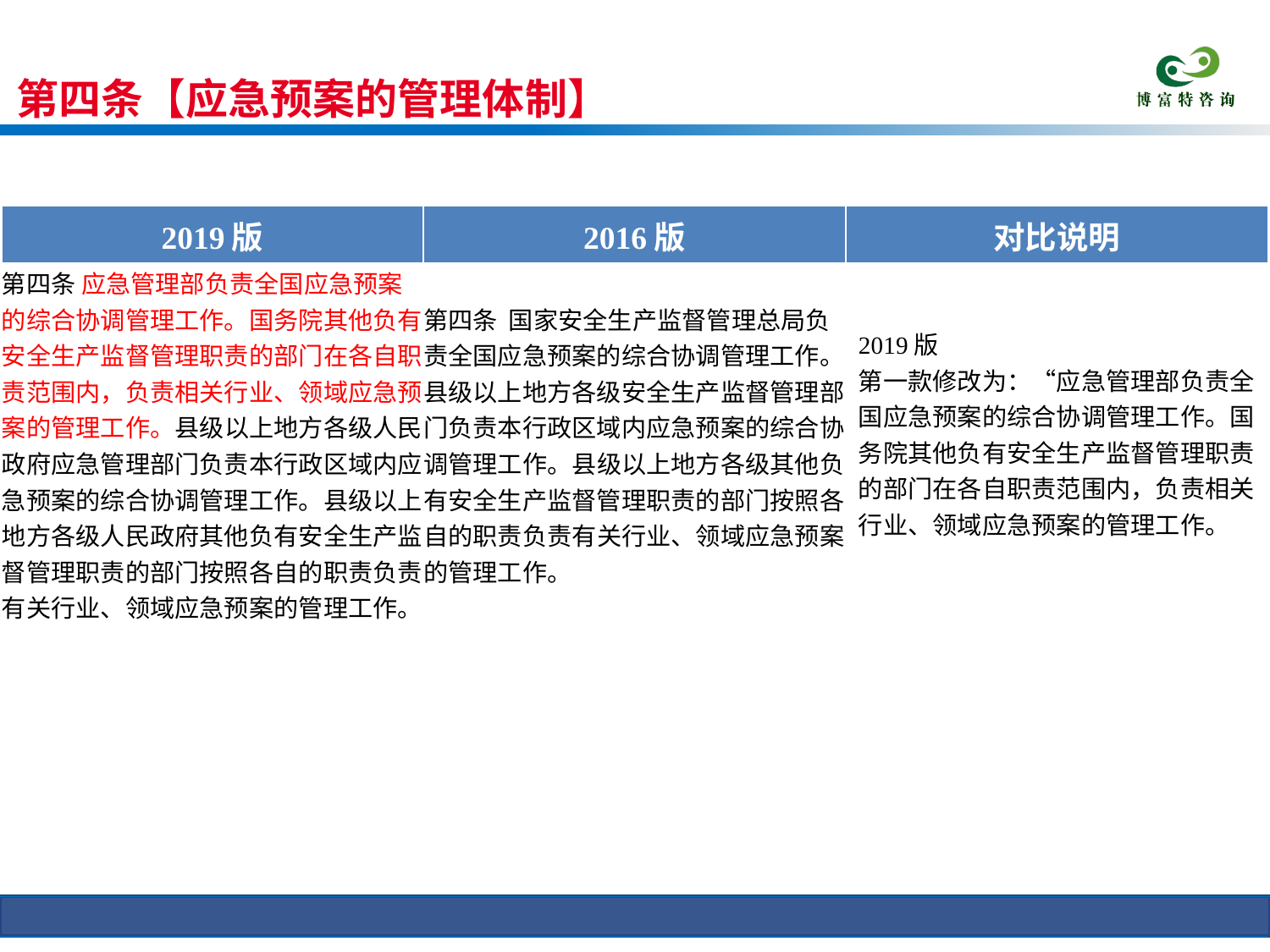

第四条【应急预案的管理体制】
条文对比
| 2019版 | 2016版 | 对比说明 |
| --- | --- | --- |
| 第四条 应急管理部负责全国应急预案的综合协调管理工作。国务院其他负有安全生产监督管理职责的部门在各自职责范围内，负责相关行业、领域应急预案的管理工作。县级以上地方各级人民政府应急管理部门负责本行政区域内应急预案的综合协调管理工作。县级以上地方各级人民政府其他负有安全生产监督管理职责的部门按照各自的职责负责有关行业、领域应急预案的管理工作。 | 第四条 国家安全生产监督管理总局负责全国应急预案的综合协调管理工作。县级以上地方各级安全生产监督管理部门负责本行政区域内应急预案的综合协调管理工作。县级以上地方各级其他负有安全生产监督管理职责的部门按照各自的职责负责有关行业、领域应急预案的管理工作。 | 2019版 第一款修改为：“应急管理部负责全国应急预案的综合协调管理工作。国务院其他负有安全生产监督管理职责的部门在各自职责范围内，负责相关行业、领域应急预案的管理工作。 |